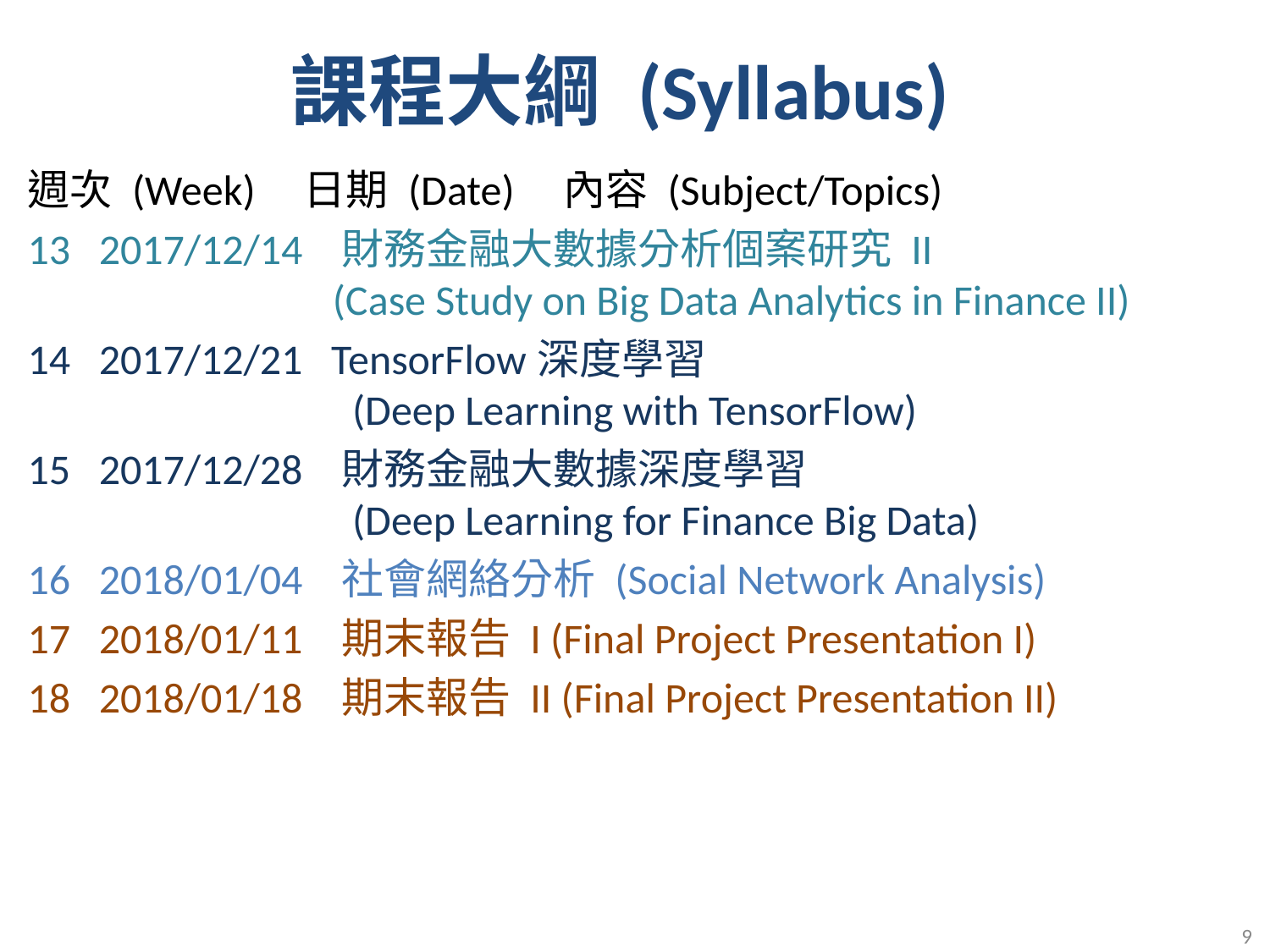

課程大綱 (Syllabus)
週次 (Week)    日期 (Date)    內容 (Subject/Topics)
13   2017/12/14   財務金融大數據分析個案研究 II
                           (Case Study on Big Data Analytics in Finance II)
14   2017/12/21   TensorFlow深度學習
                            (Deep Learning with TensorFlow)
15   2017/12/28   財務金融大數據深度學習
                            (Deep Learning for Finance Big Data)
16   2018/01/04   社會網絡分析 (Social Network Analysis)
17   2018/01/11   期末報告 I (Final Project Presentation I)
18   2018/01/18   期末報告 II (Final Project Presentation II)
9